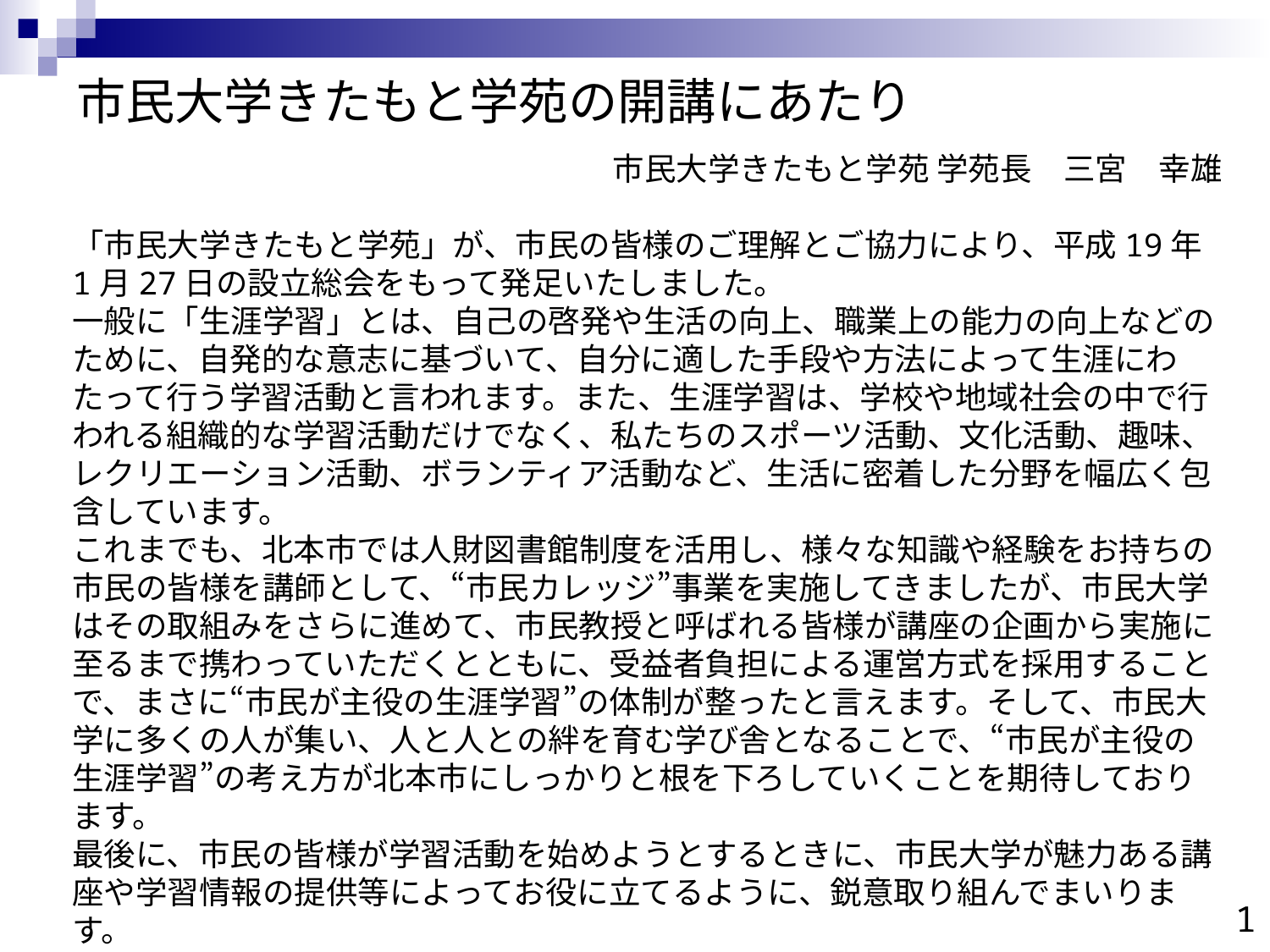

# 市民大学きたもと学苑の開講にあたり
市民大学きたもと学苑 学苑長　三宮　幸雄

「市民大学きたもと学苑」が、市民の皆様のご理解とご協力により、平成19年1月27日の設立総会をもって発足いたしました。
一般に「生涯学習」とは、自己の啓発や生活の向上、職業上の能力の向上などのために、自発的な意志に基づいて、自分に適した手段や方法によって生涯にわたって行う学習活動と言われます。また、生涯学習は、学校や地域社会の中で行われる組織的な学習活動だけでなく、私たちのスポーツ活動、文化活動、趣味、レクリエーション活動、ボランティア活動など、生活に密着した分野を幅広く包含しています。
これまでも、北本市では人財図書館制度を活用し、様々な知識や経験をお持ちの市民の皆様を講師として、“市民カレッジ”事業を実施してきましたが、市民大学はその取組みをさらに進めて、市民教授と呼ばれる皆様が講座の企画から実施に至るまで携わっていただくとともに、受益者負担による運営方式を採用することで、まさに“市民が主役の生涯学習”の体制が整ったと言えます。そして、市民大学に多くの人が集い、人と人との絆を育む学び舎となることで、“市民が主役の生涯学習”の考え方が北本市にしっかりと根を下ろしていくことを期待しております。
最後に、市民の皆様が学習活動を始めようとするときに、市民大学が魅力ある講座や学習情報の提供等によってお役に立てるように、鋭意取り組んでまいります。
1